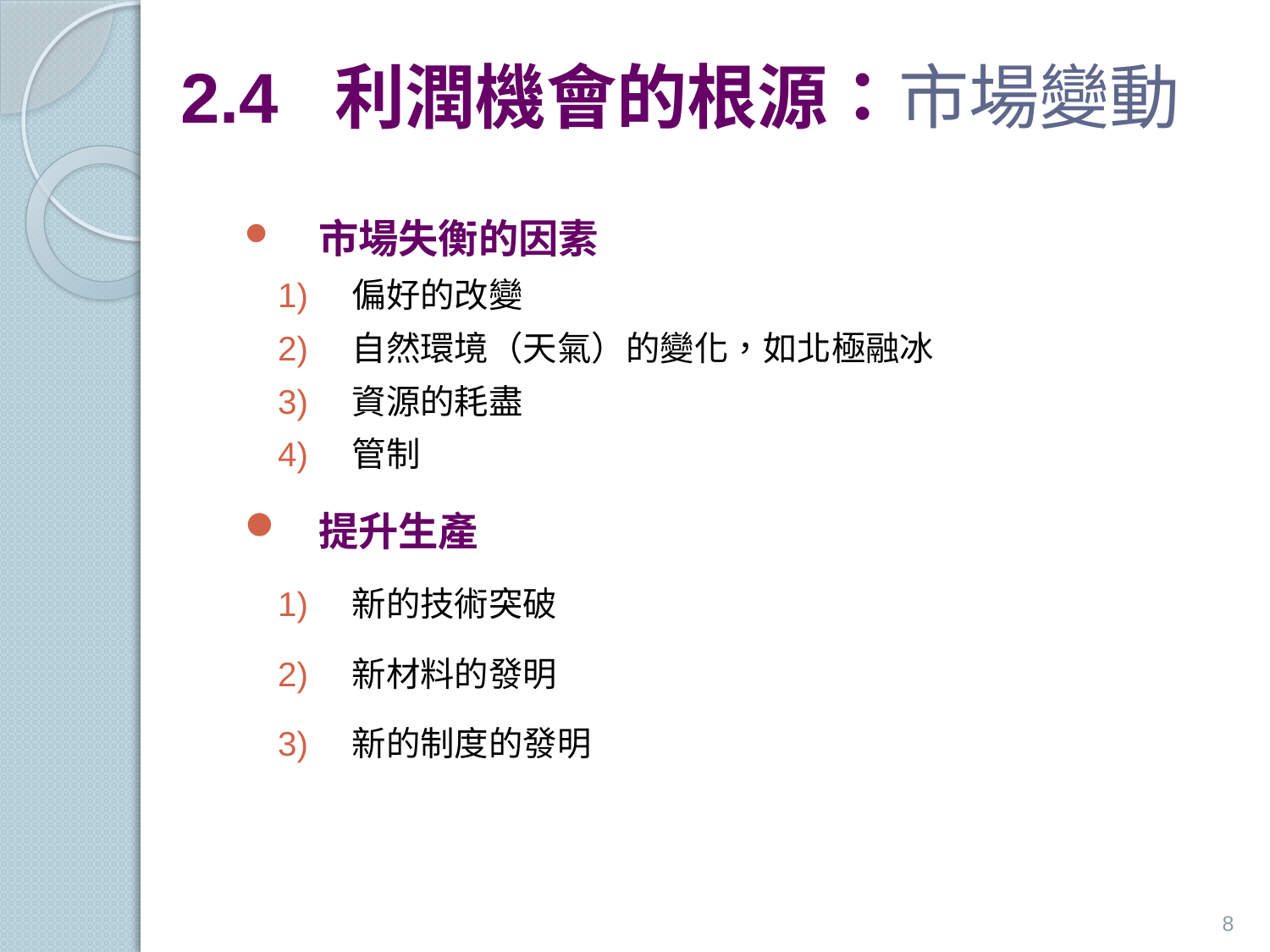

# 2.4  利潤機會的根源：市場變動
市場失衡的因素
偏好的改變
自然環境（天氣）的變化，如北極融冰
資源的耗盡
管制
提升生產
新的技術突破
新材料的發明
新的制度的發明

8